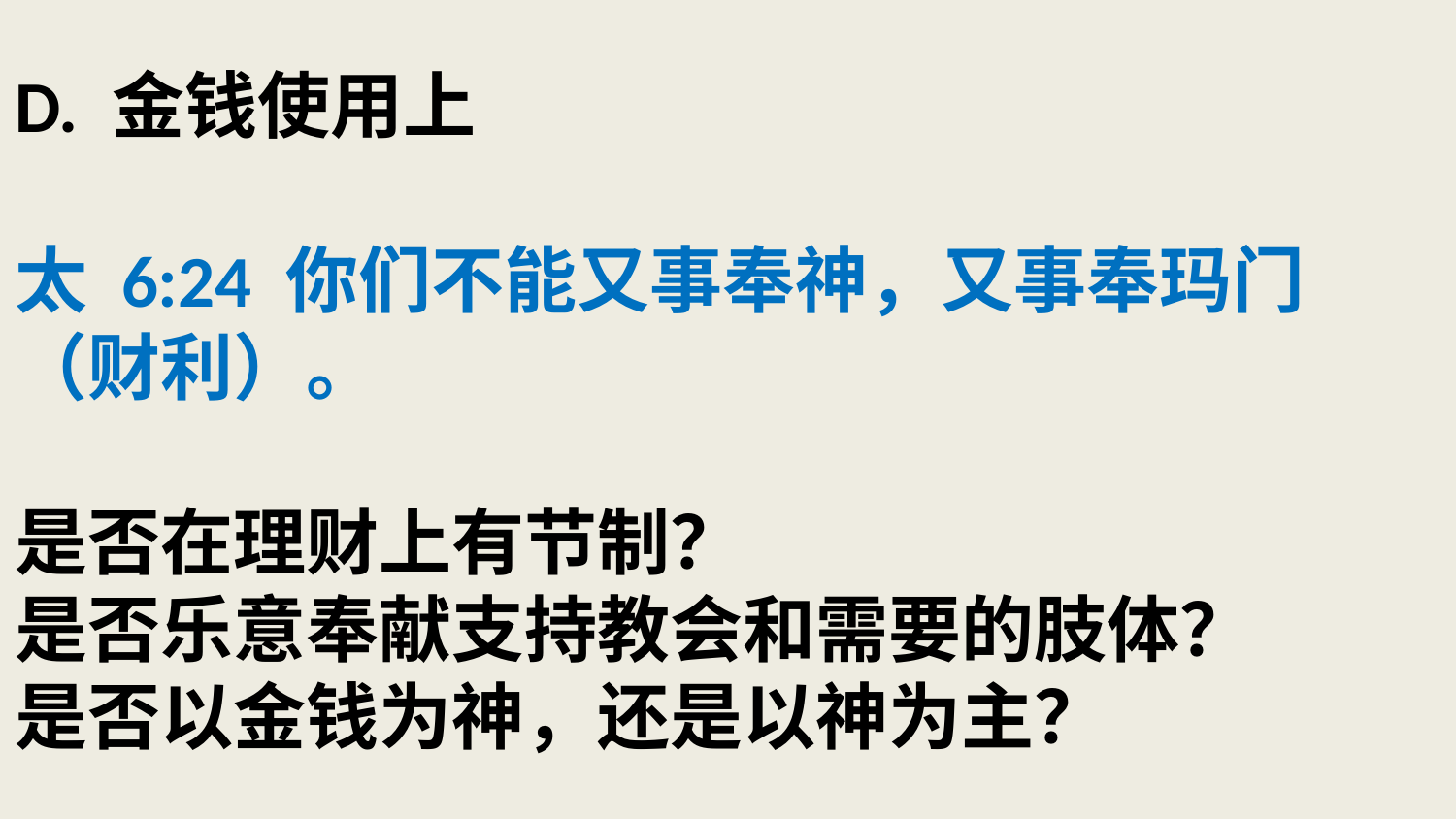

# D. 金钱使用上 太 6:24 你们不能又事奉神，又事奉玛门（财利）。 是否在理财上有节制？ 是否乐意奉献支持教会和需要的肢体？ 是否以金钱为神，还是以神为主？